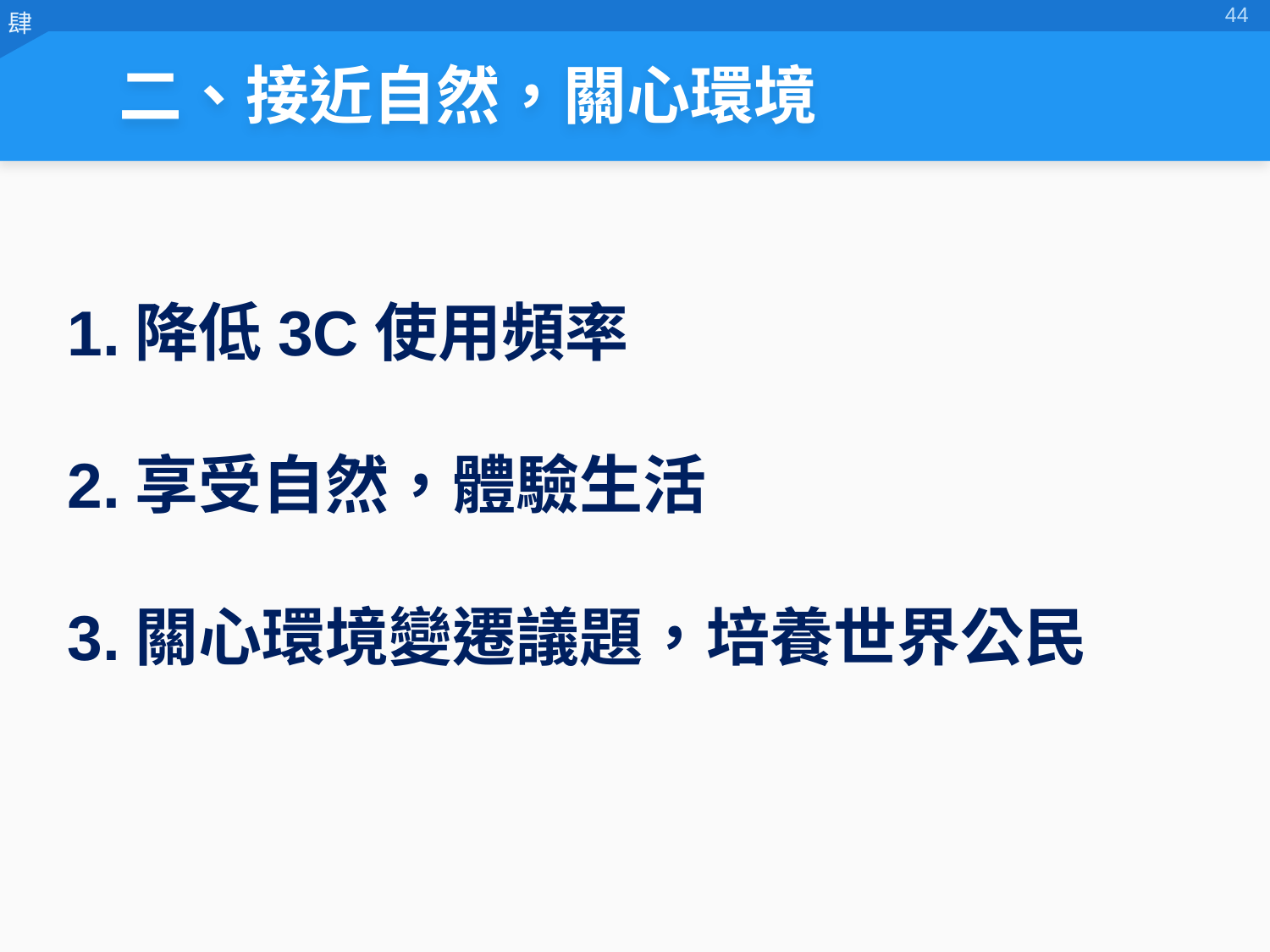

44
二、接近自然，關心環境
1.降低3C使用頻率

2.享受自然，體驗生活

3.關心環境變遷議題，培養世界公民